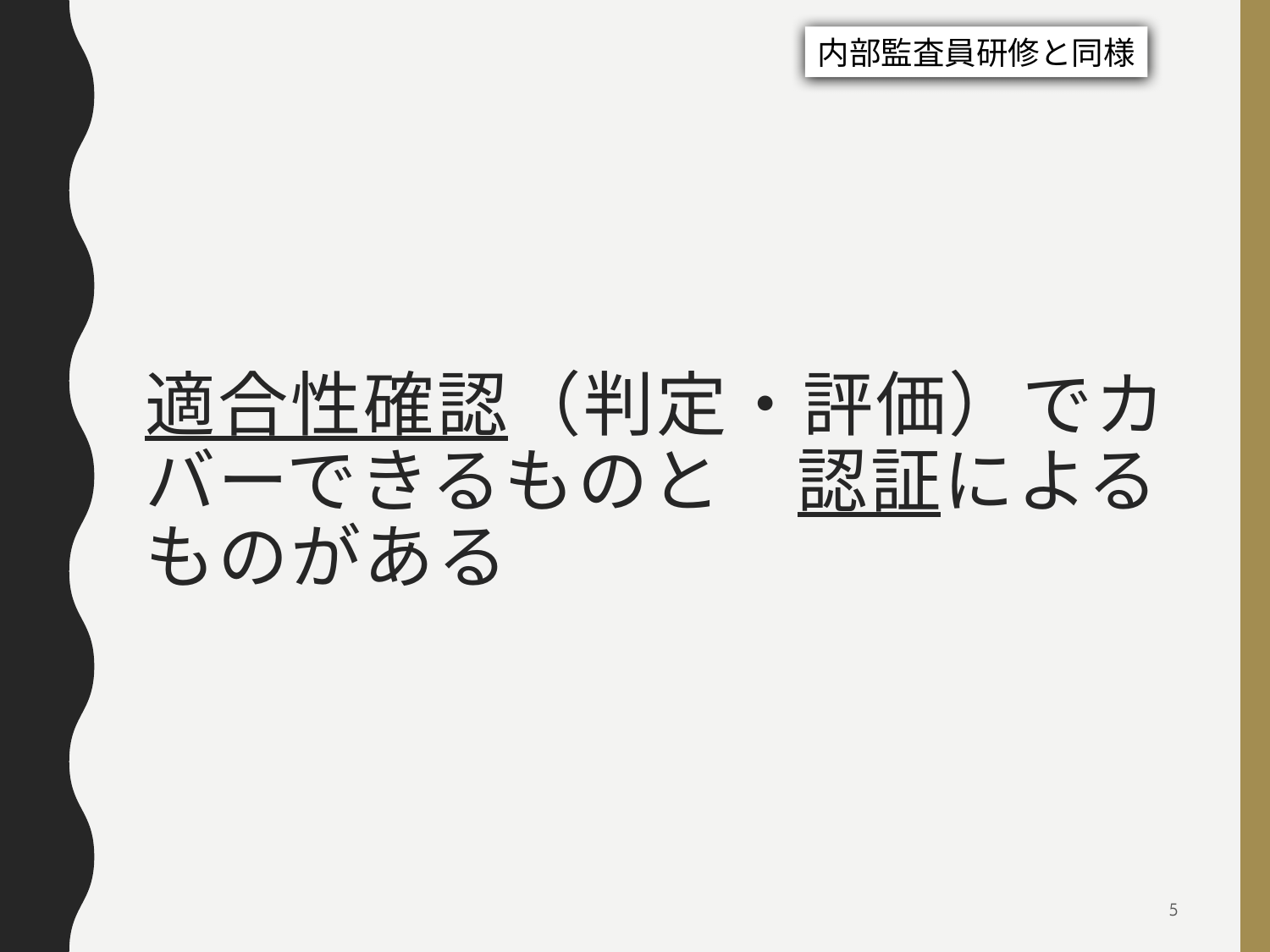

内部監査員研修と同様
# 適合性確認（判定・評価）でカバーできるものと　認証によるものがある
5